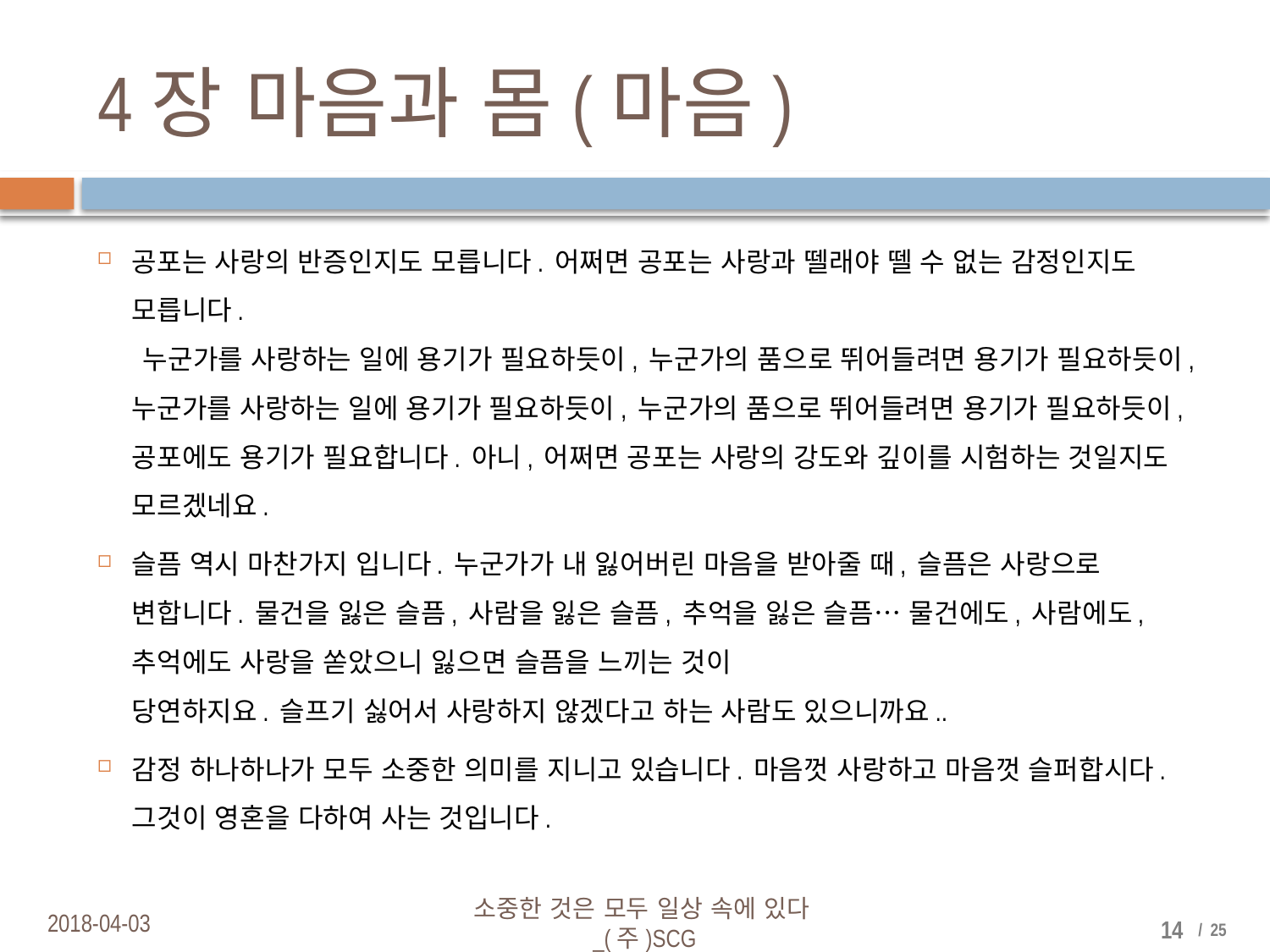

# 4장 마음과 몸(마음)
공포는 사랑의 반증인지도 모릅니다. 어쩌면 공포는 사랑과 뗄래야 뗄 수 없는 감정인지도 모릅니다.
 누군가를 사랑하는 일에 용기가 필요하듯이, 누군가의 품으로 뛰어들려면 용기가 필요하듯이, 누군가를 사랑하는 일에 용기가 필요하듯이, 누군가의 품으로 뛰어들려면 용기가 필요하듯이, 공포에도 용기가 필요합니다. 아니, 어쩌면 공포는 사랑의 강도와 깊이를 시험하는 것일지도 모르겠네요.
슬픔 역시 마찬가지 입니다. 누군가가 내 잃어버린 마음을 받아줄 때, 슬픔은 사랑으로 변합니다. 물건을 잃은 슬픔, 사람을 잃은 슬픔, 추억을 잃은 슬픔… 물건에도, 사람에도, 추억에도 사랑을 쏟았으니 잃으면 슬픔을 느끼는 것이
당연하지요. 슬프기 싫어서 사랑하지 않겠다고 하는 사람도 있으니까요..
감정 하나하나가 모두 소중한 의미를 지니고 있습니다. 마음껏 사랑하고 마음껏 슬퍼합시다.
그것이 영혼을 다하여 사는 것입니다.
2018-04-03
소중한 것은 모두 일상 속에 있다_(주)SCG
14